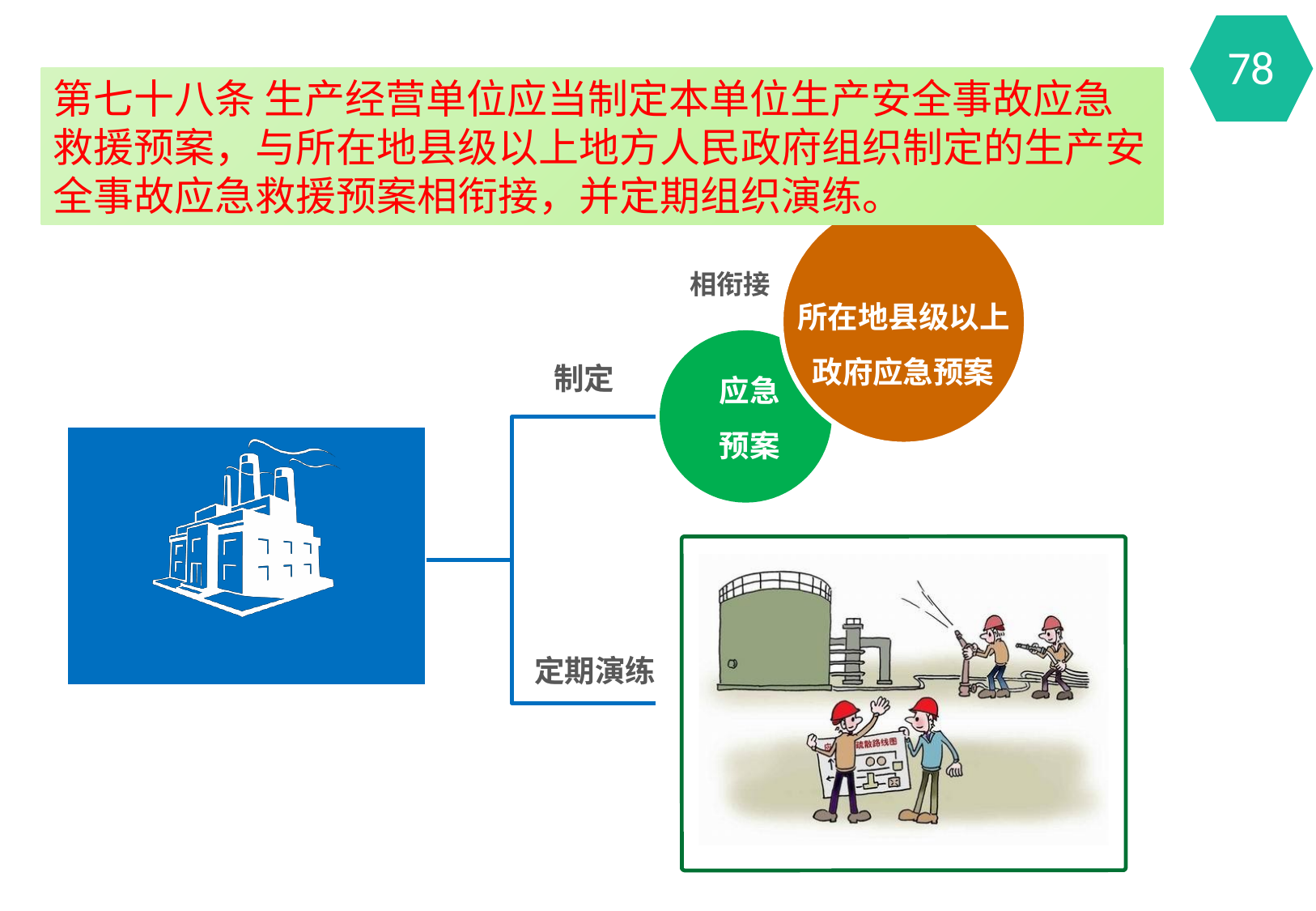

78
第七十八条 生产经营单位应当制定本单位生产安全事故应急救援预案，与所在地县级以上地方人民政府组织制定的生产安全事故应急救援预案相衔接，并定期组织演练。

相衔接
所在地县级以上

政府应急预案
制定
应急
预案

生产经营单位
定期演练